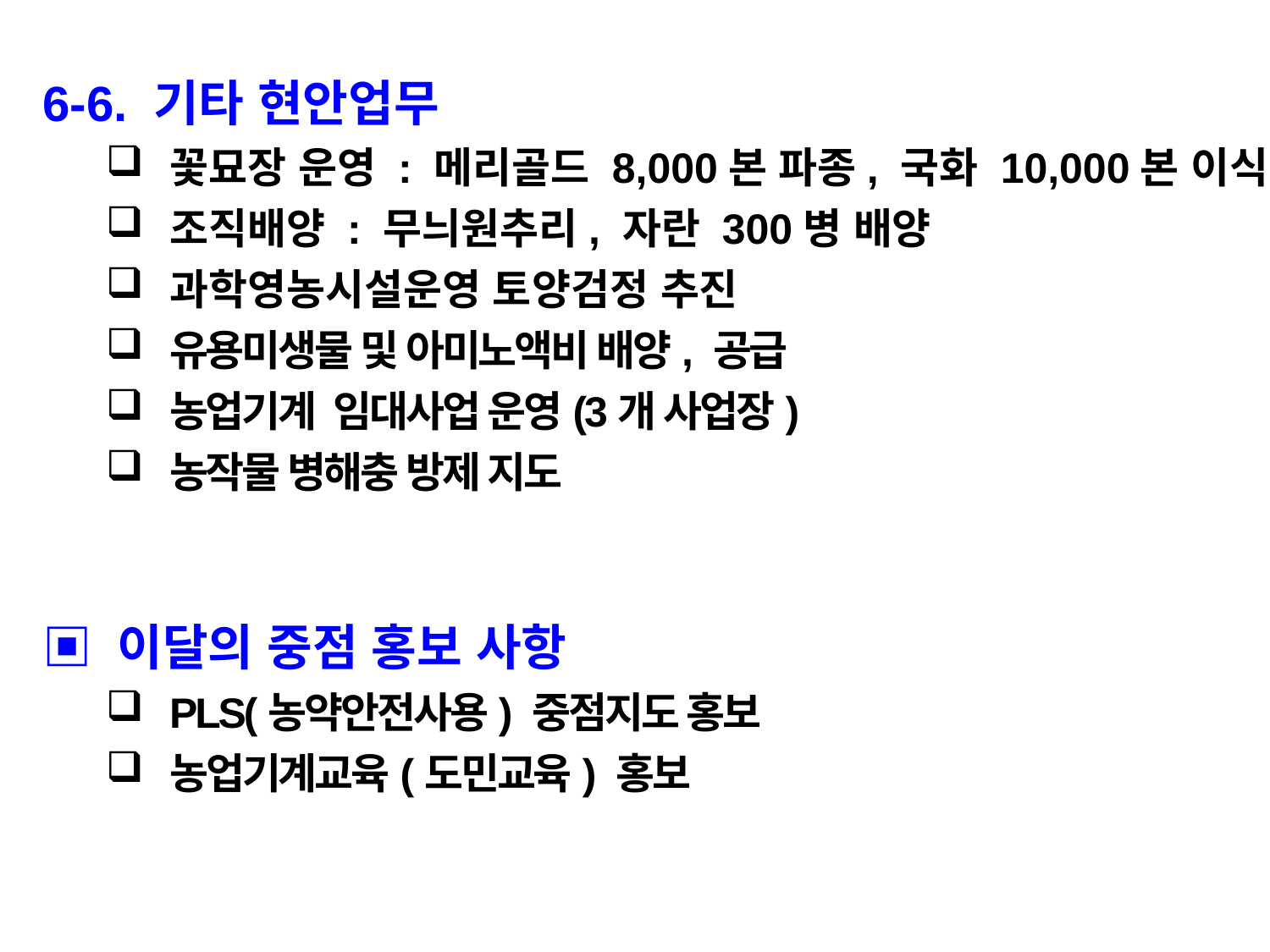

6-6. 기타 현안업무
꽃묘장 운영 : 메리골드 8,000본 파종, 국화 10,000본 이식
조직배양 : 무늬원추리, 자란 300병 배양
과학영농시설운영 토양검정 추진
유용미생물 및 아미노액비 배양, 공급
농업기계  임대사업 운영(3개 사업장)
농작물 병해충 방제 지도
▣ 이달의 중점 홍보 사항
PLS(농약안전사용) 중점지도 홍보
농업기계교육(도민교육) 홍보